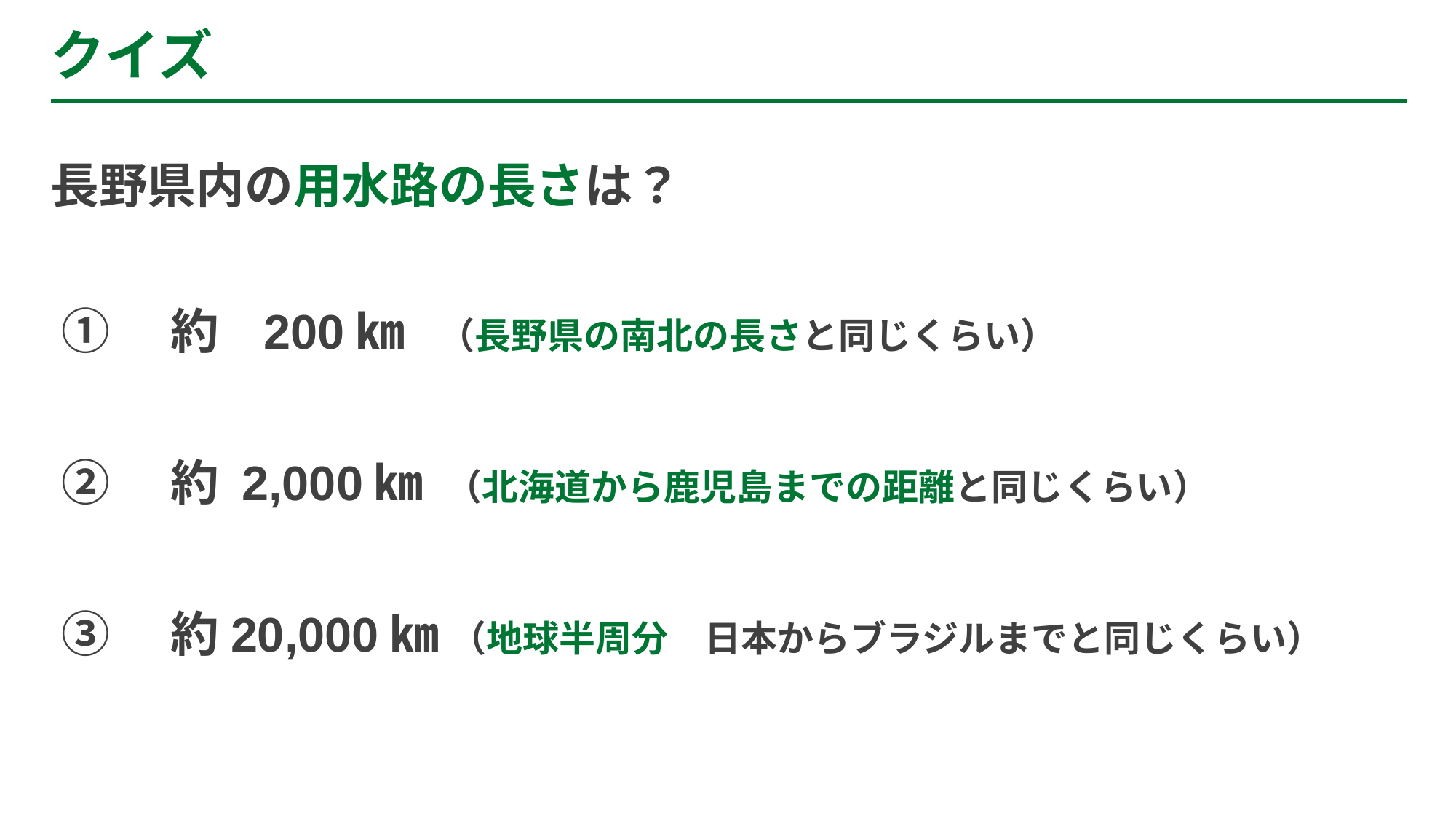

クイズ
長野県内の用水路の長さは？
①　約   200㎞   （長野県の南北の長さと同じくらい）

②　約 2,000㎞  （北海道から鹿児島までの距離と同じくらい）

③　約20,000㎞ （地球半周分　日本からブラジルまでと同じくらい）